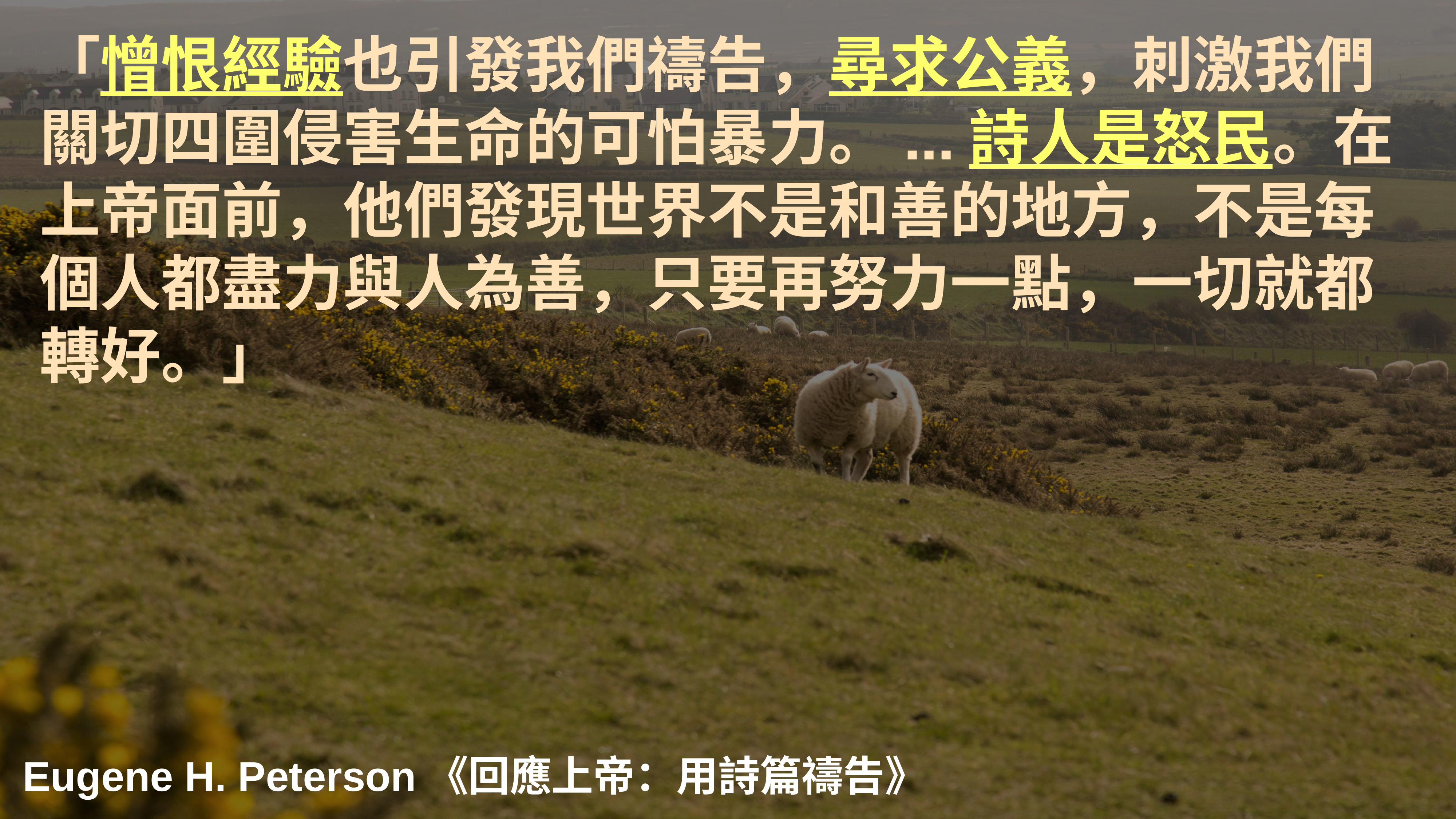

「憎恨經驗也引發我們禱告，尋求公義，刺激我們關切四圍侵害生命的可怕暴力。...詩人是怒民。在上帝面前，他們發現世界不是和善的地方，不是每個人都盡力與人為善，只要再努力一點，一切就都轉好。」
Eugene H. Peterson《回應上帝：用詩篇禱告》